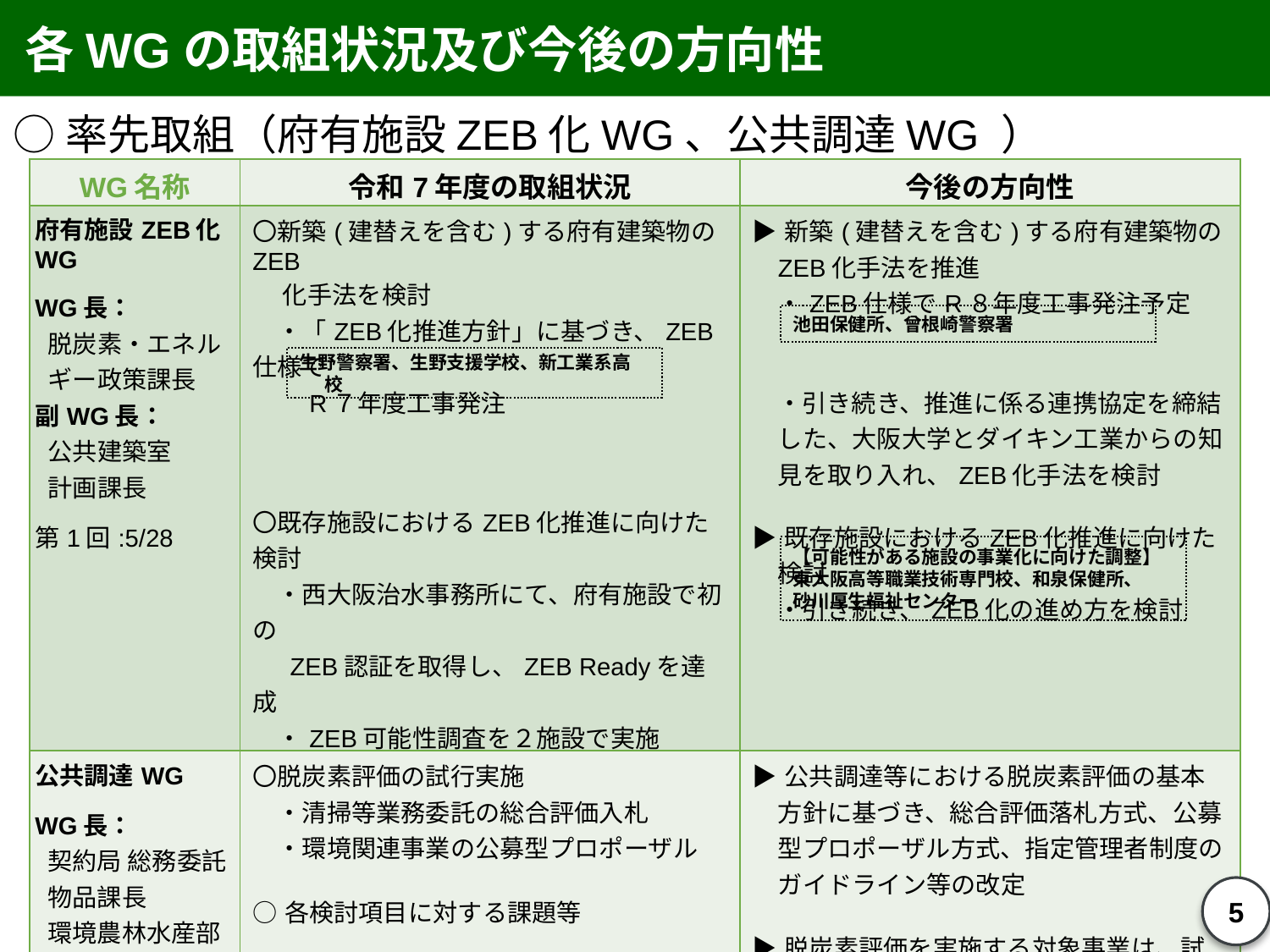

各WGの取組状況及び今後の方向性
○率先取組（府有施設ZEB化WG、公共調達WG ）
| WG名称 | 令和7年度の取組状況 | 今後の方向性 |
| --- | --- | --- |
| 府有施設ZEB化WG WG長： 脱炭素・エネルギー政策課長 副WG長： 公共建築室 計画課長 第1回:5/28 | 〇新築(建替えを含む)する府有建築物のZEB 　 化手法を検討 　・「ZEB化推進方針」に基づき、ZEB仕様で 　　R７年度工事発注 〇既存施設におけるZEB化推進に向けた検討 　・西大阪治水事務所にて、府有施設で初の 　 ZEB認証を取得し、ZEB Readyを達成 　・ZEB可能性調査を２施設で実施 　・ZEB化の進め方を検討し、WGで共有 | ▶新築(建替えを含む)する府有建築物のZEB化手法を推進 　・ZEB仕様でR８年度工事発注予定 　 　・引き続き、推進に係る連携協定を締結した、大阪大学とダイキン工業からの知見を取り入れ、ZEB化手法を検討 ▶既存施設におけるZEB化推進に向けた検討 　・引き続き、ZEB化の進め方を検討 |
| 公共調達WG WG長： 契約局 総務委託物品課長 環境農林水産部副理事 第１回:6/23 第２回:11/5 | 〇脱炭素評価の試行実施 　・清掃等業務委託の総合評価入札 　・環境関連事業の公募型プロポーザル ○各検討項目に対する課題等 〇公共調達等における脱炭素評価の基本方針　 　　と今後の進め方の検討 | ▶公共調達等における脱炭素評価の基本方針に基づき、総合評価落札方式、公募型プロポーザル方式、指定管理者制度のガイドライン等の改定 ▶脱炭素評価を実施する対象事業は、試行実施や国等の先行事例、留意点等を踏まえて順次拡大 |
池田保健所、曾根崎警察署
生野警察署、生野支援学校、新工業系高校
【可能性がある施設の事業化に向けた調整】
東大阪高等職業技術専門校、和泉保健所、
砂川厚生福祉センター
5